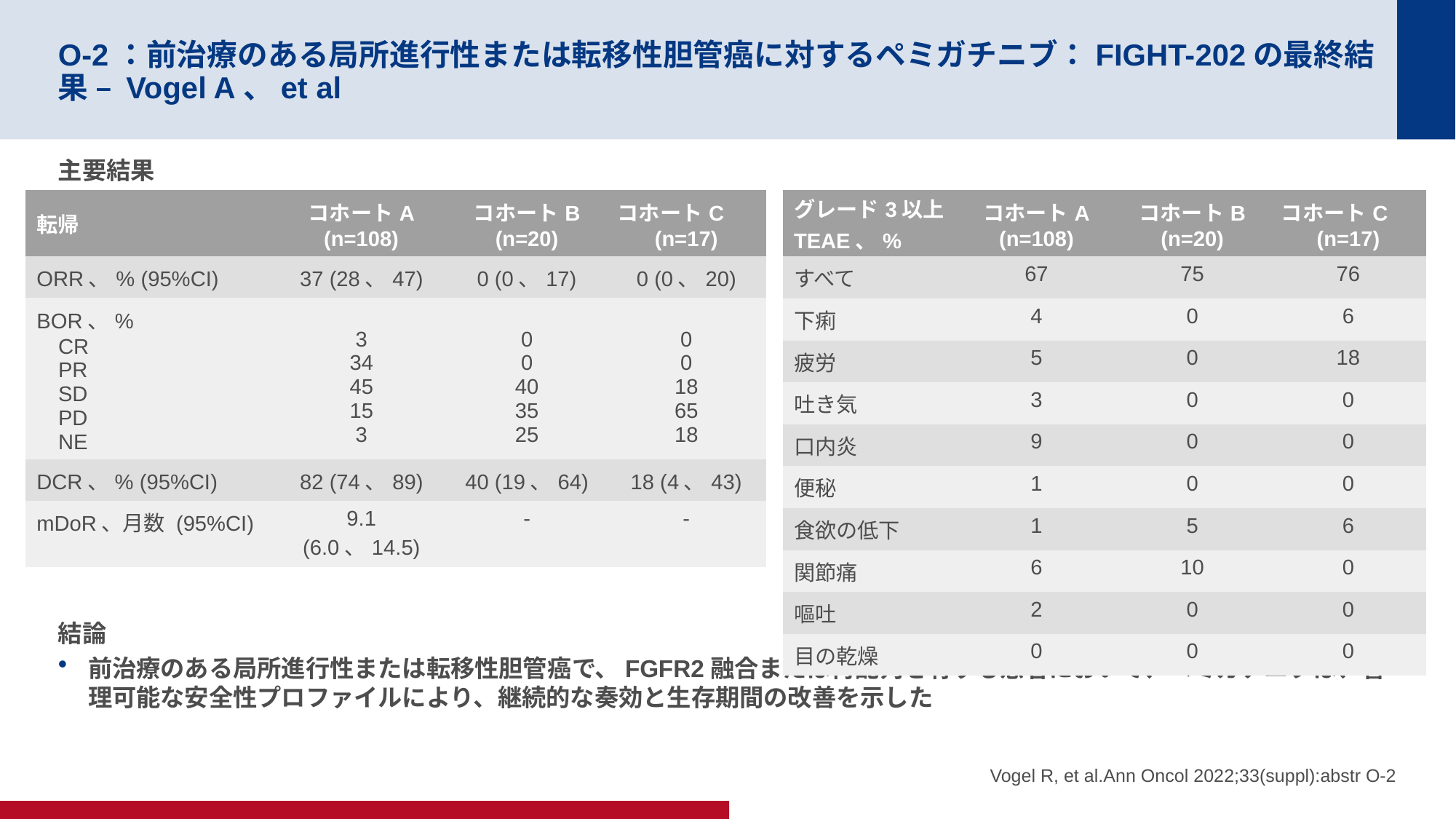

# O-2：前治療のある局所進行性または転移性胆管癌に対するペミガチニブ：FIGHT-202の最終結果 – Vogel A、et al
主要結果
結論
前治療のある局所進行性または転移性胆管癌で、FGFR2融合または再配列を有する患者において、ペミガチニブは、管理可能な安全性プロファイルにより、継続的な奏効と生存期間の改善を示した
| 転帰 | コホートA (n=108) | コホートB (n=20) | コホートC (n=17) |
| --- | --- | --- | --- |
| ORR、% (95%CI) | 37 (28、47) | 0 (0、17) | 0 (0、20) |
| BOR、% CR PR SD PD NE | 3 34 45 15 3 | 0 0 40 35 25 | 0 0 18 65 18 |
| DCR、% (95%CI) | 82 (74、89) | 40 (19、64) | 18 (4、43) |
| mDoR、月数 (95%CI) | 9.1 (6.0、14.5) | - | - |
| グレード3以上TEAE、% | コホートA (n=108) | コホートB (n=20) | コホートC (n=17) |
| --- | --- | --- | --- |
| すべて | 67 | 75 | 76 |
| 下痢 | 4 | 0 | 6 |
| 疲労 | 5 | 0 | 18 |
| 吐き気 | 3 | 0 | 0 |
| 口内炎 | 9 | 0 | 0 |
| 便秘 | 1 | 0 | 0 |
| 食欲の低下 | 1 | 5 | 6 |
| 関節痛 | 6 | 10 | 0 |
| 嘔吐 | 2 | 0 | 0 |
| 目の乾燥 | 0 | 0 | 0 |
Vogel R, et al.Ann Oncol 2022;33(suppl):abstr O-2